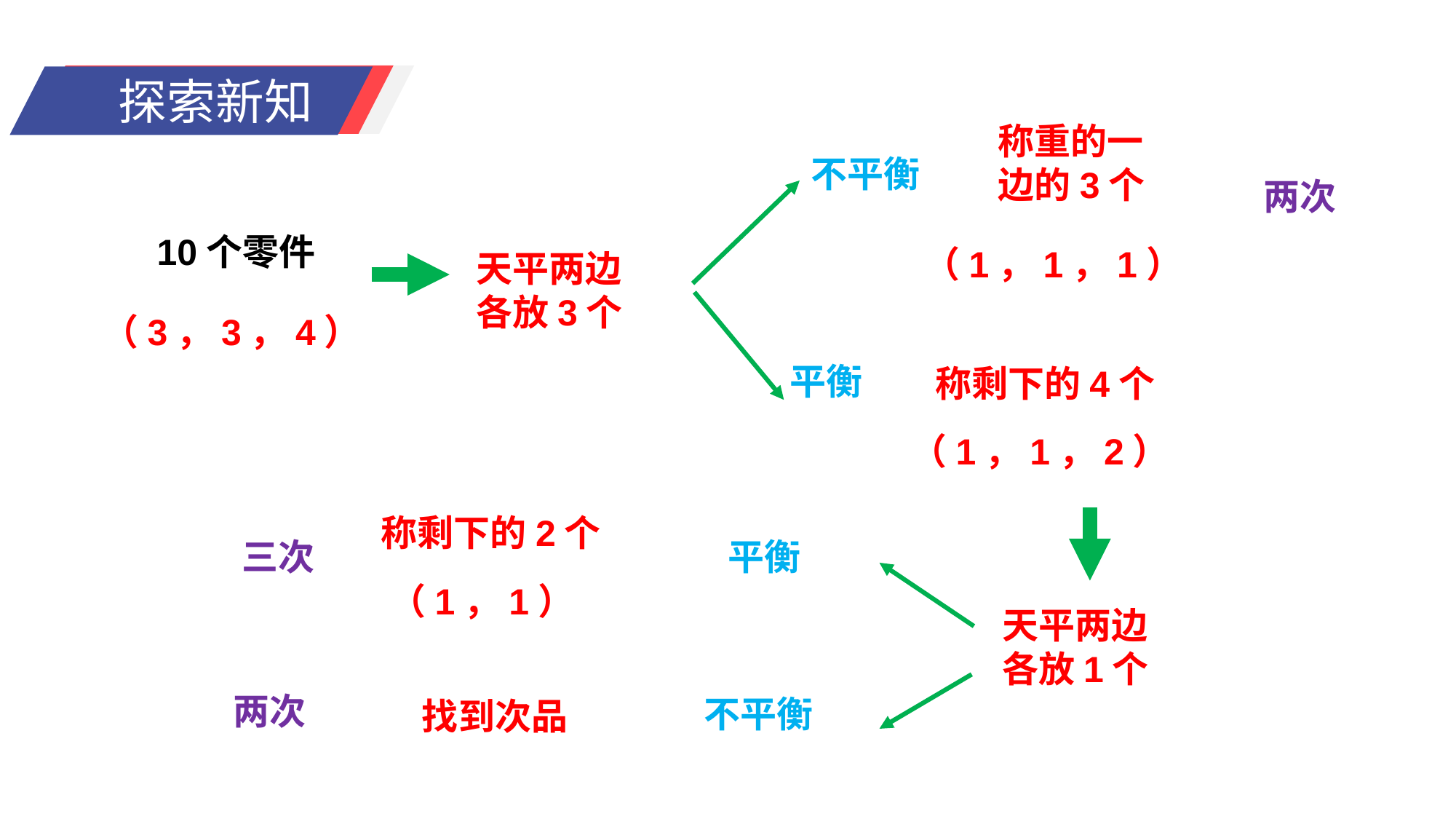

称重的一
边的3个
不平衡
两次

10个零件
（1，1，1）
天平两边
各放3个

（3，3，4）
平衡
称剩下的4个
（1，1，2）
称剩下的2个

三次
平衡

（1，1）
天平两边
各放1个

两次
不平衡
找到次品